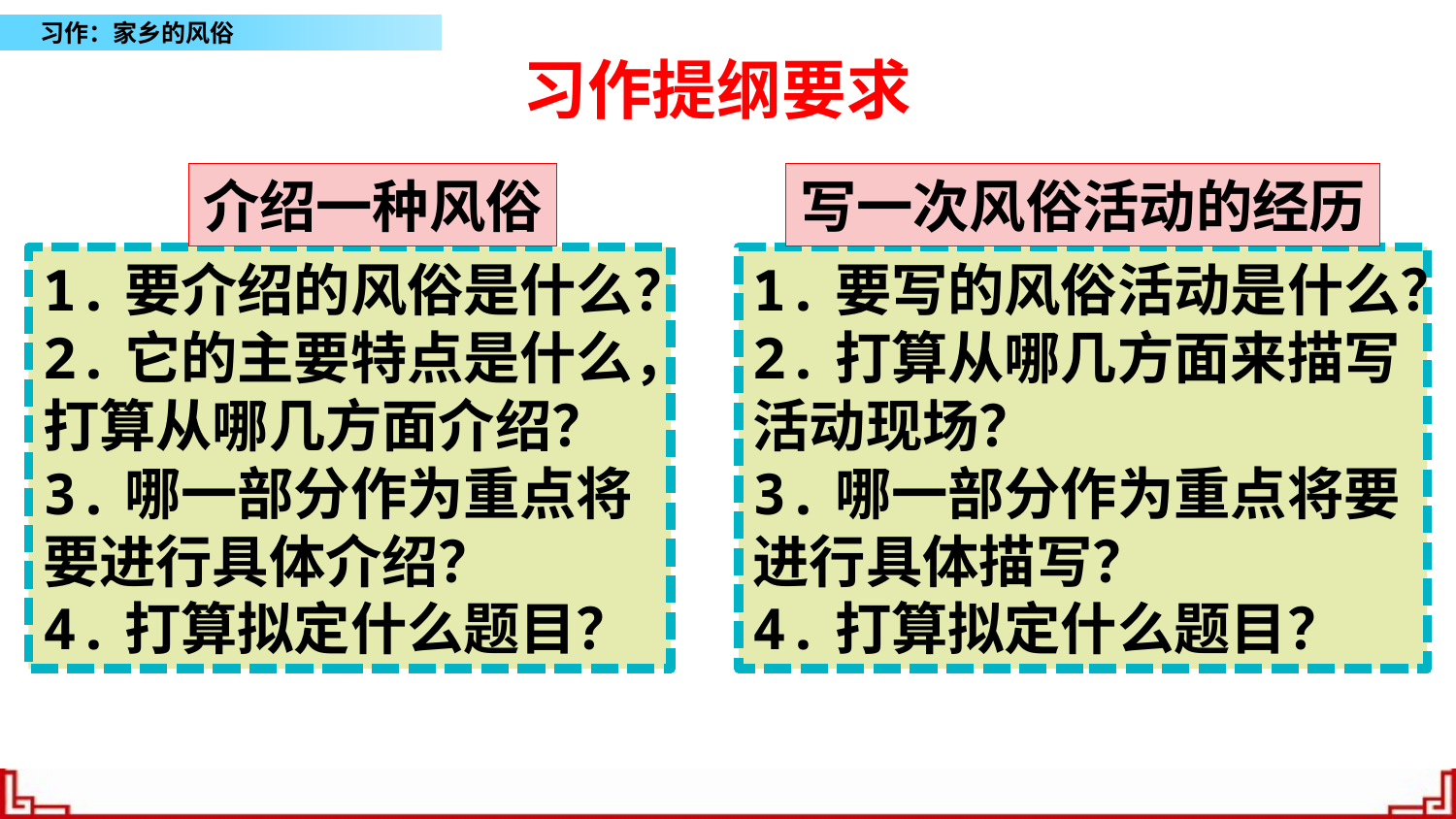

习作提纲要求
写一次风俗活动的经历
介绍一种风俗
1.要写的风俗活动是什么？
2.打算从哪几方面来描写活动现场？
3.哪一部分作为重点将要进行具体描写？
4.打算拟定什么题目？
1.要介绍的风俗是什么？
2.它的主要特点是什么，打算从哪几方面介绍？
3.哪一部分作为重点将要进行具体介绍？
4.打算拟定什么题目？